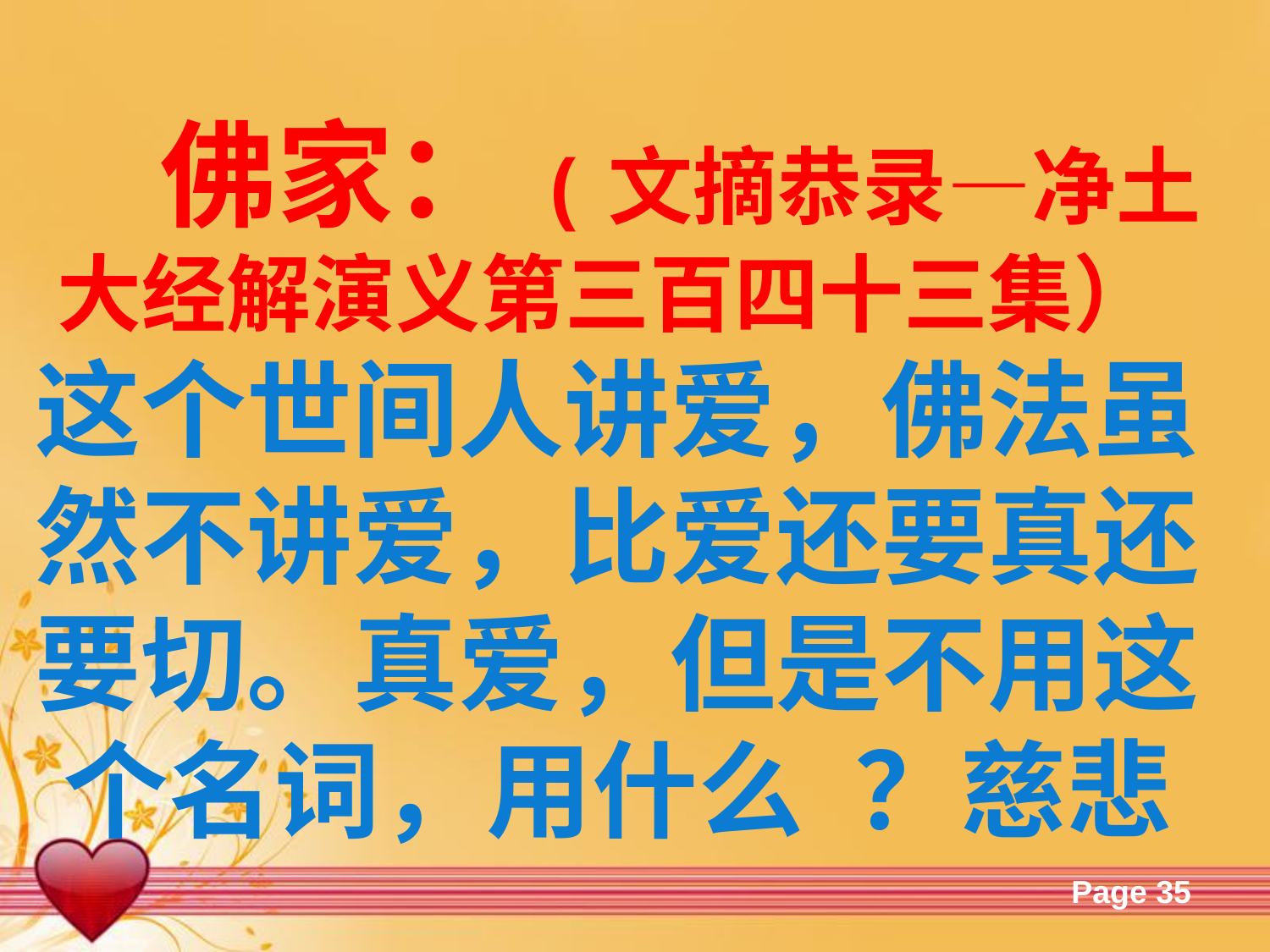

佛家：(文摘恭录—净土大经解演义第三百四十三集）
这个世间人讲爱，佛法虽然不讲爱，比爱还要真还要切。真爱，但是不用这个名词，用什么­？慈悲